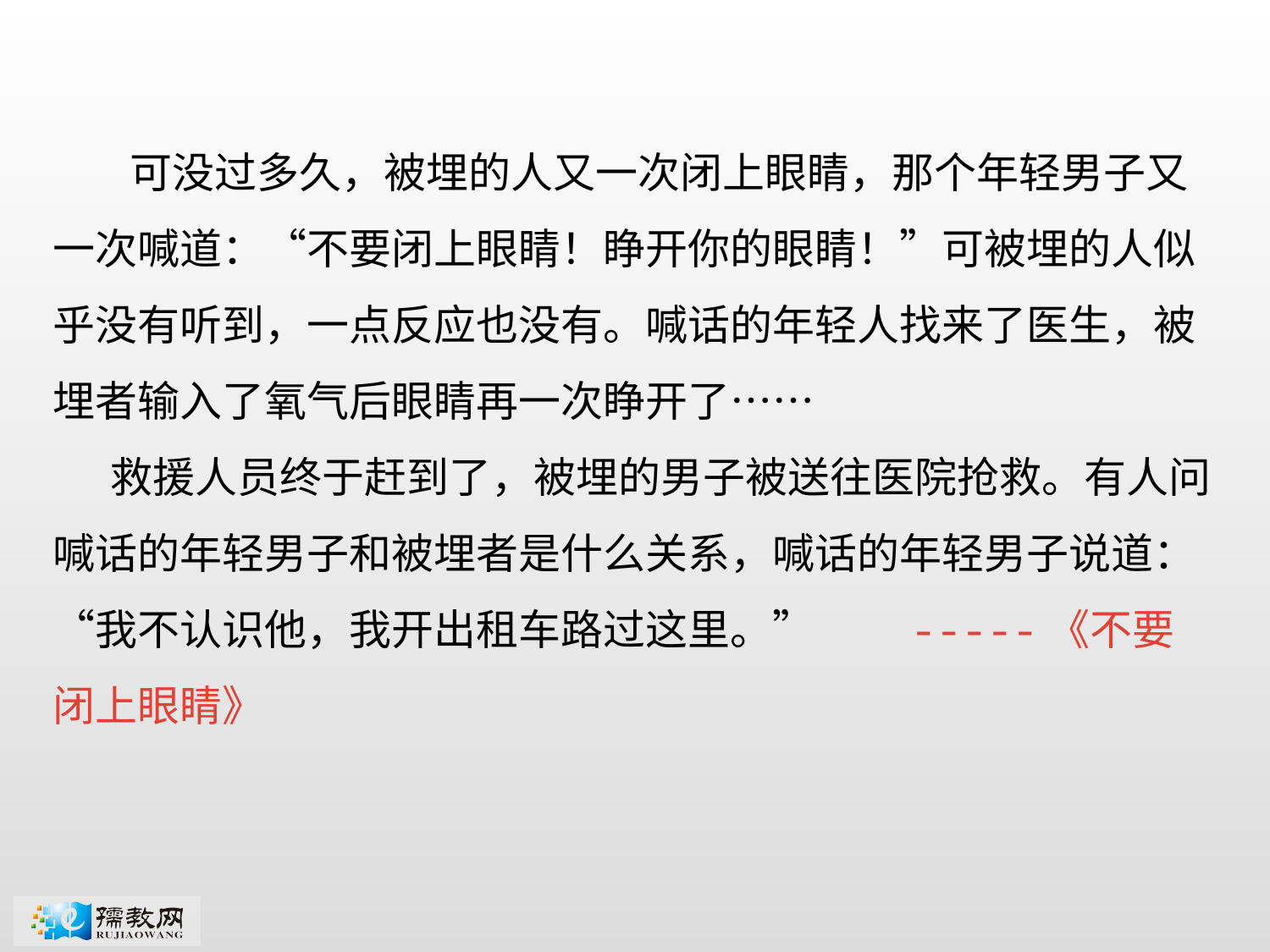

可没过多久，被埋的人又一次闭上眼睛，那个年轻男子又一次喊道：“不要闭上眼睛！睁开你的眼睛！”可被埋的人似乎没有听到，一点反应也没有。喊话的年轻人找来了医生，被埋者输入了氧气后眼睛再一次睁开了……
     救援人员终于赶到了，被埋的男子被送往医院抢救。有人问喊话的年轻男子和被埋者是什么关系，喊话的年轻男子说道：“我不认识他，我开出租车路过这里。”         -----《不要闭上眼睛》